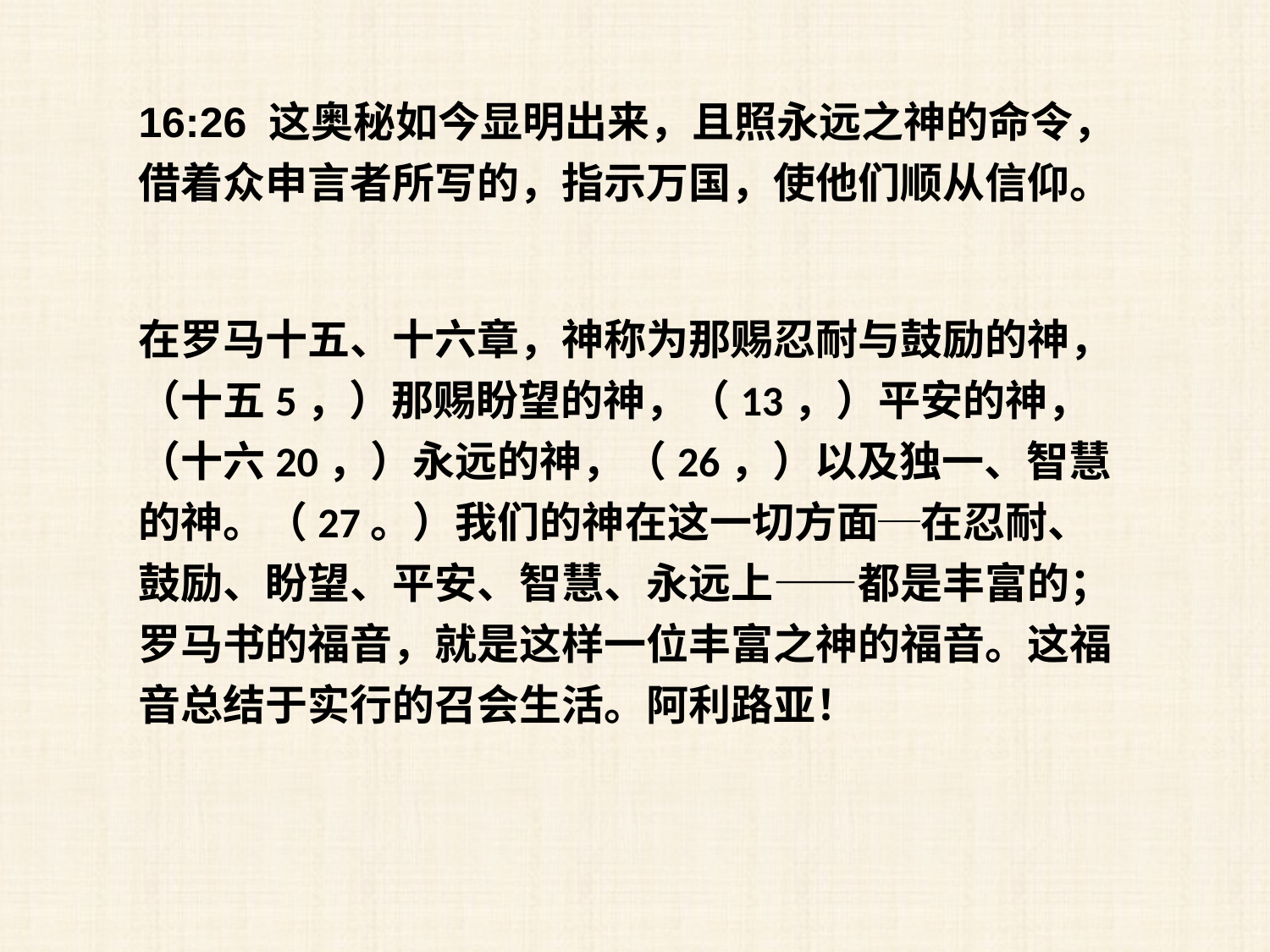

16:26 这奥秘如今显明出来，且照永远之神的命令，借着众申言者所写的，指示万国，使他们顺从信仰。
在罗马十五、十六章，神称为那赐忍耐与鼓励的神，（十五5，）那赐盼望的神，（13，）平安的神，（十六20，）永远的神，（26，）以及独一、智慧的神。（27。）我们的神在这一切方面─在忍耐、鼓励、盼望、平安、智慧、永远上——都是丰富的；罗马书的福音，就是这样一位丰富之神的福音。这福音总结于实行的召会生活。阿利路亚！